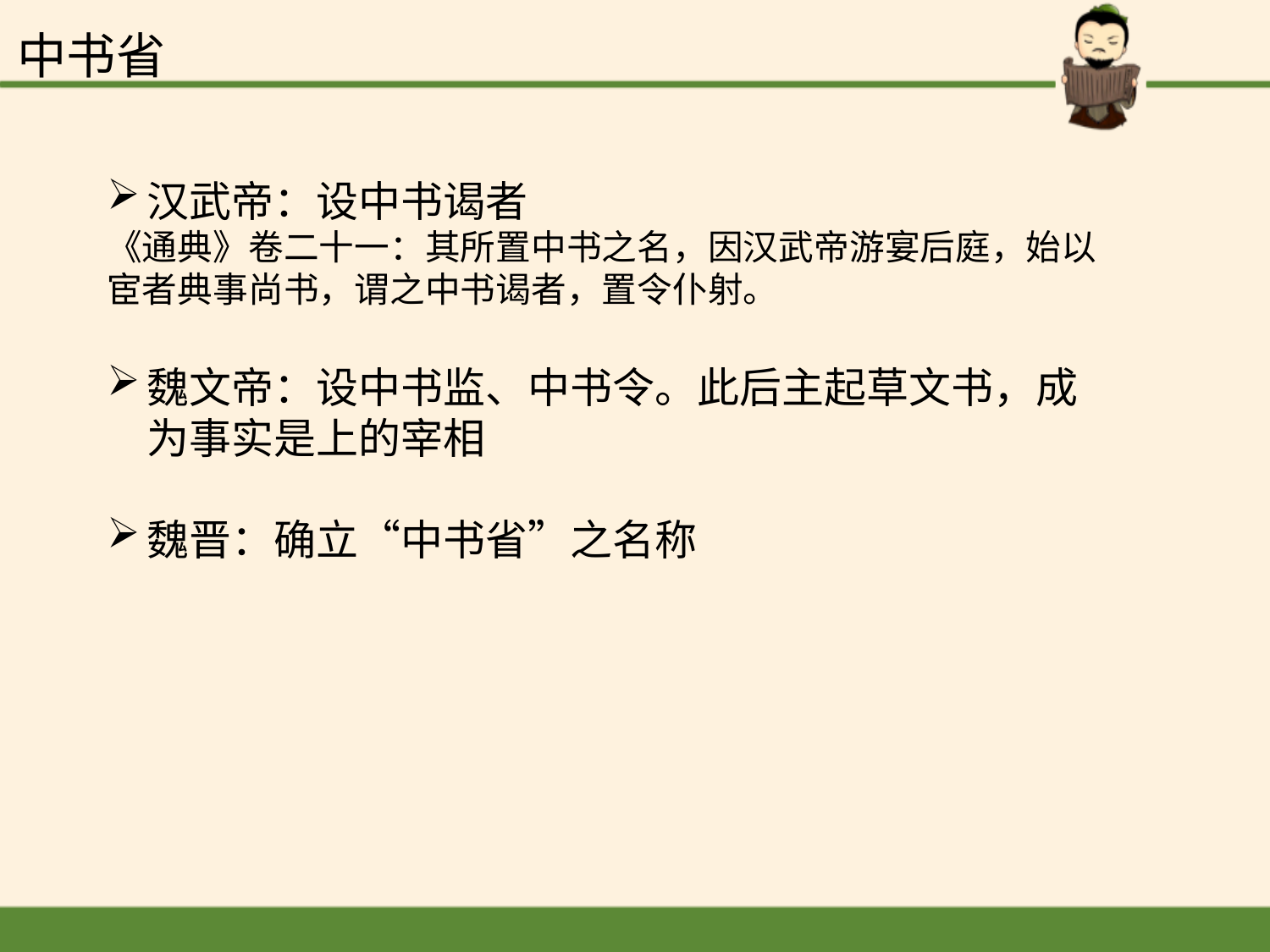

# 中书省
汉武帝：设中书谒者
《通典》卷二十一：其所置中书之名，因汉武帝游宴后庭，始以宦者典事尚书，谓之中书谒者，置令仆射。

魏文帝：设中书监、中书令。此后主起草文书，成为事实是上的宰相

魏晋：确立“中书省”之名称